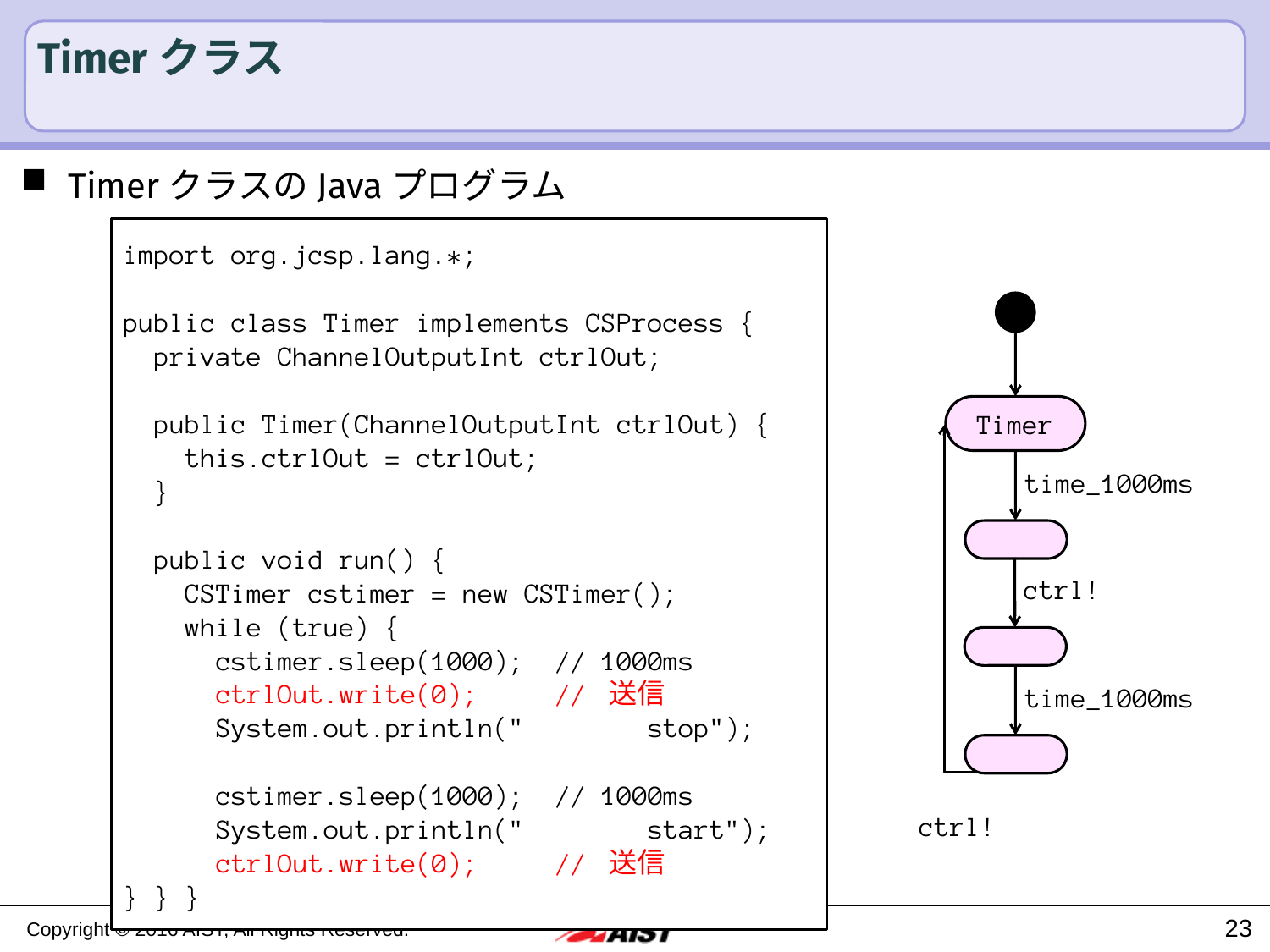

# Timerクラス

TimerクラスのJavaプログラム
import org.jcsp.lang.*;

public class Timer implements CSProcess {
  private ChannelOutputInt ctrlOut;

  public Timer(ChannelOutputInt ctrlOut) {
    this.ctrlOut = ctrlOut;
  }

  public void run() {
    CSTimer cstimer = new CSTimer();
    while (true) {
      cstimer.sleep(1000);  // 1000ms
      ctrlOut.write(0);     // 送信
      System.out.println("        stop");

      cstimer.sleep(1000);  // 1000ms
      System.out.println("        start");
      ctrlOut.write(0);     // 送信
} } }

Timer

time_1000ms

ctrl!

time_1000ms

ctrl!
23